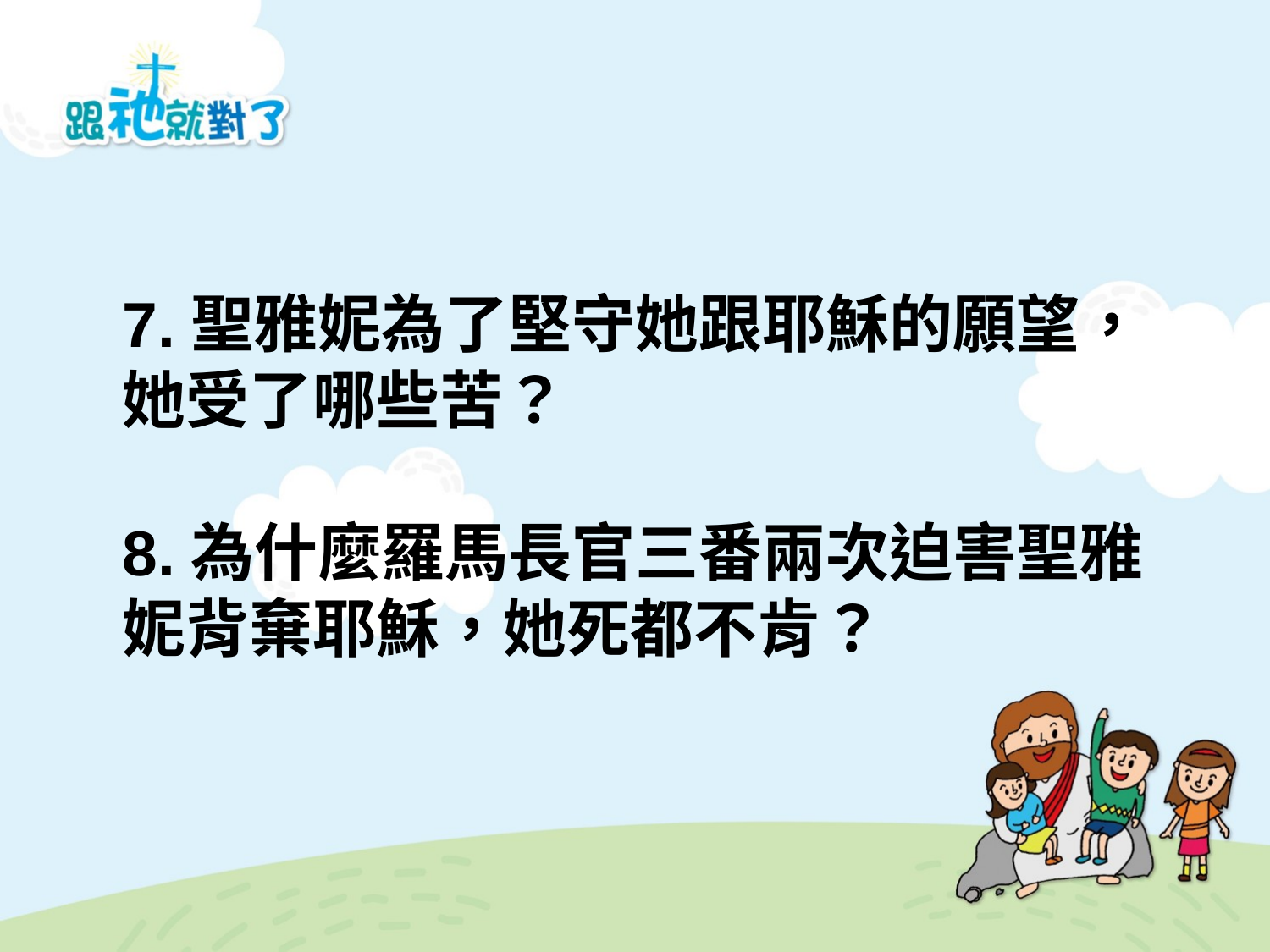

7.聖雅妮為了堅守她跟耶穌的願望，她受了哪些苦？

8.為什麼羅馬長官三番兩次迫害聖雅妮背棄耶穌，她死都不肯？